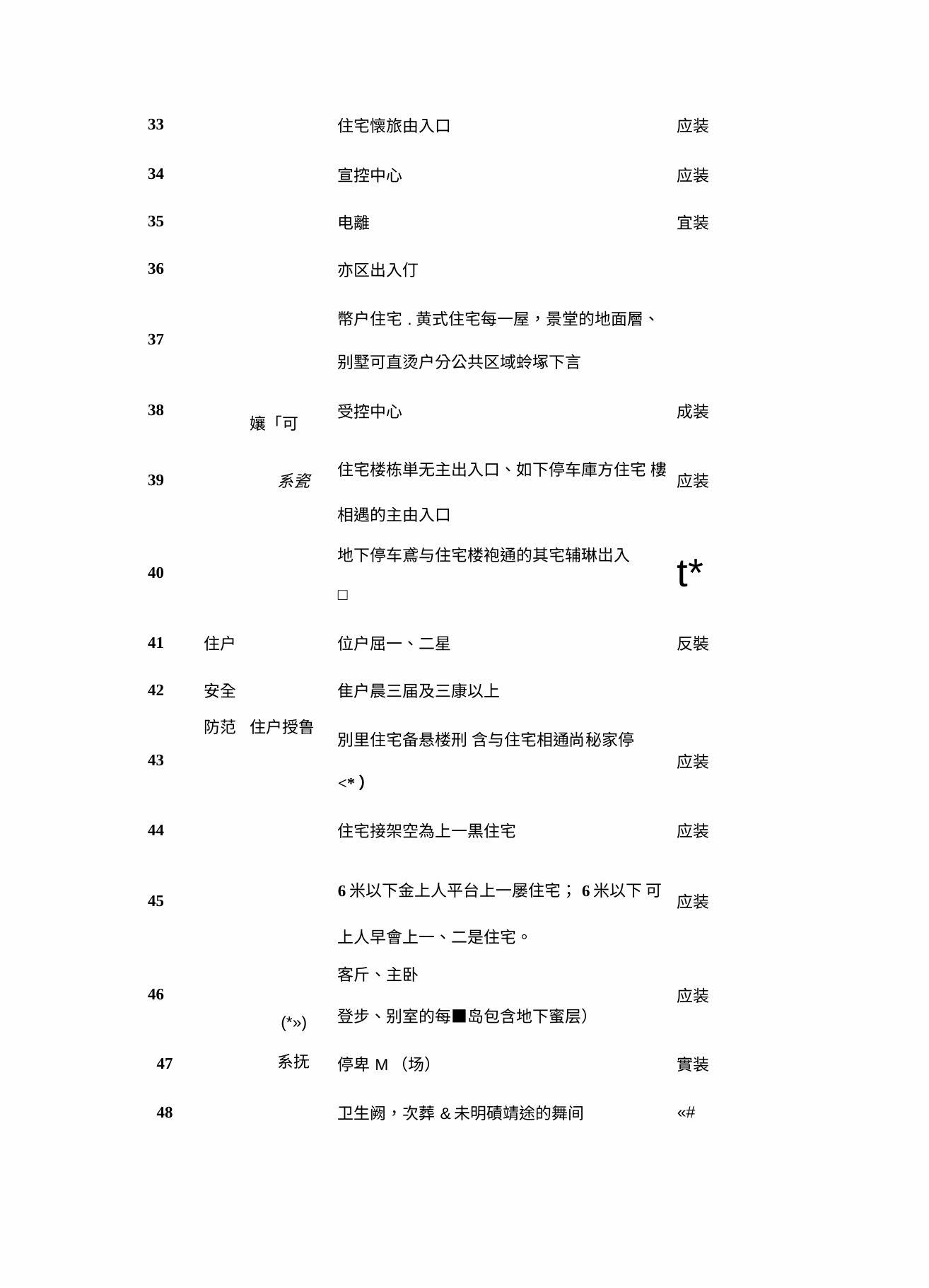

| 33 |  |  | 住宅懐旅由入口 | 应装 |
| --- | --- | --- | --- | --- |
| 34 |  |  | 宣控中心 | 应装 |
| 35 |  |  | 电離 | 宜装 |
| 36 |  |  | 亦区出入仃 |  |
| 37 |  | 孃「可 | 幣户住宅.黄式住宅每一屋，景堂的地面層、 别墅可直烫户分公共区域蛉塚下言 |  |
| 38 |  |  | 受控中心 | 成装 |
| 39 |  | 系瓷 | 住宅楼栋単无主出入口、如下停车庫方住宅 樓相遇的主由入口 | 应装 |
| 40 |  |  | 地下停车鳶与住宅楼袍通的其宅辅琳岀入 □ | t\* |
| 41 | 住户 |  | 位户屈一、二星 | 反裝 |
| 42 | 安全 |  | 隹户晨三届及三康以上 |  |
| 43 | 防范 | 住户授鲁 | 別里住宅备悬楼刑 含与住宅相通尚秘家停 <\*） | 应装 |
| 44 |  |  | 住宅接架空為上一黒住宅 | 应装 |
| 45 |  |  | 6米以下金上人平台上一屡住宅；6米以下 可上人早會上一、二是住宅。 | 应装 |
| 46 |  | (\*») 系抚 | 客斤、主卧 登步、别室的每■岛包含地下蜜层） | 应装 |
| 47 |  |  | 停卑M（场） | 實装 |
| 48 |  |  | 卫生阙，次葬&未明磧靖途的舞间 | «# |